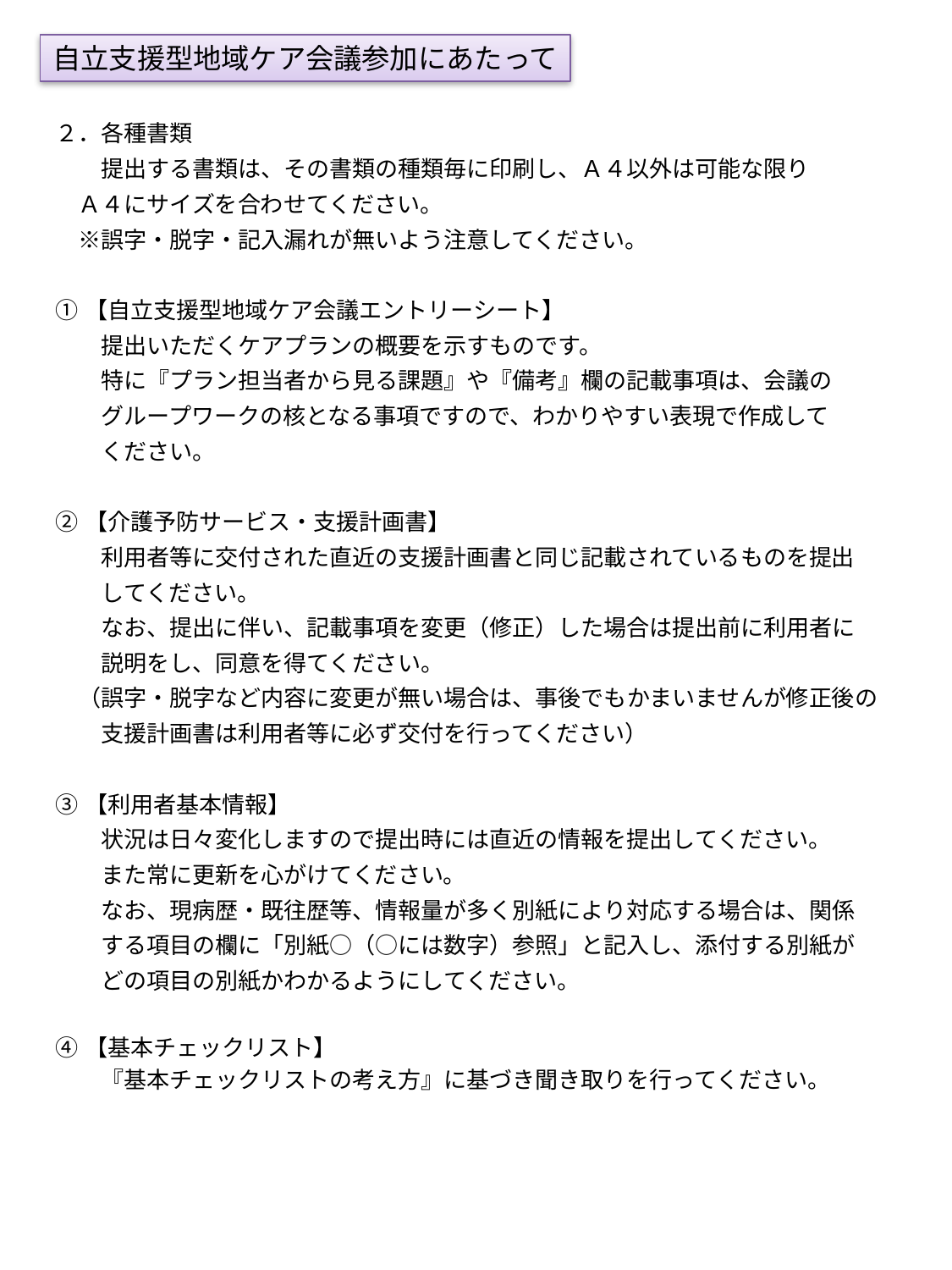

自立支援型地域ケア会議参加にあたって
| ２．各種書類 　　提出する書類は、その書類の種類毎に印刷し、Ａ４以外は可能な限り 　Ａ４にサイズを合わせてください。 　※誤字・脱字・記入漏れが無いよう注意してください。 ①【自立支援型地域ケア会議エントリーシート】 　　提出いただくケアプランの概要を示すものです。 　　特に『プラン担当者から見る課題』や『備考』欄の記載事項は、会議の 　　グループワークの核となる事項ですので、わかりやすい表現で作成して 　　ください。 ②【介護予防サービス・支援計画書】 　　利用者等に交付された直近の支援計画書と同じ記載されているものを提出 　　してください。 　　なお、提出に伴い、記載事項を変更（修正）した場合は提出前に利用者に 　　説明をし、同意を得てください。 　（誤字・脱字など内容に変更が無い場合は、事後でもかまいませんが修正後の 　　支援計画書は利用者等に必ず交付を行ってください） ③【利用者基本情報】 　　状況は日々変化しますので提出時には直近の情報を提出してください。 　　また常に更新を心がけてください。 　　なお、現病歴・既往歴等、情報量が多く別紙により対応する場合は、関係 　　する項目の欄に「別紙○（○には数字）参照」と記入し、添付する別紙が 　　どの項目の別紙かわかるようにしてください。 ④【基本チェックリスト】 　　『基本チェックリストの考え方』に基づき聞き取りを行ってください。 |
| --- |